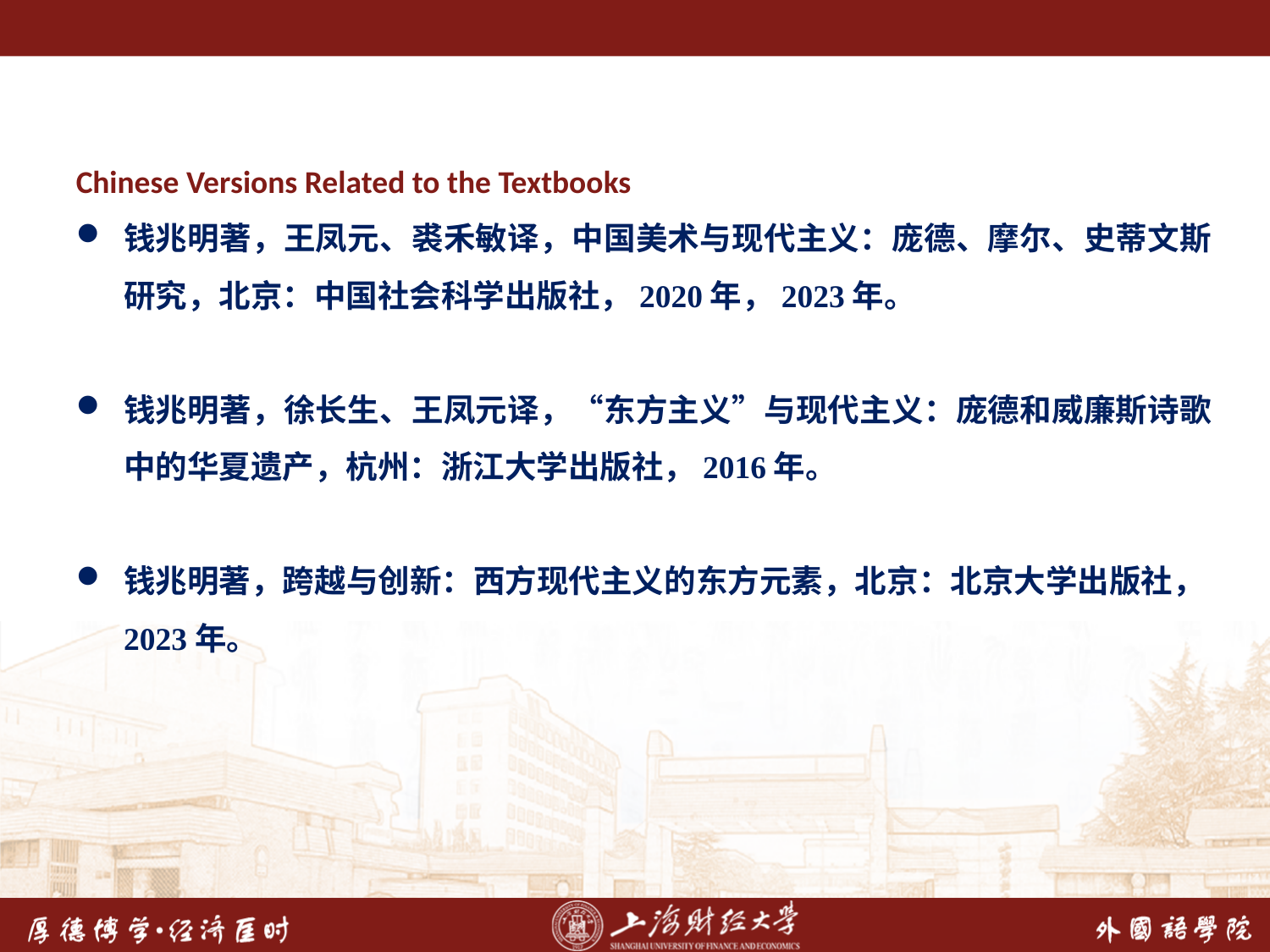

Chinese Versions Related to the Textbooks
钱兆明著，王凤元、裘禾敏译，中国美术与现代主义：庞德、摩尔、史蒂文斯研究，北京：中国社会科学出版社，2020年，2023年。

钱兆明著，徐长生、王凤元译，“东方主义”与现代主义：庞德和威廉斯诗歌中的华夏遗产，杭州：浙江大学出版社，2016年。

钱兆明著，跨越与创新：西方现代主义的东方元素，北京：北京大学出版社，2023年。